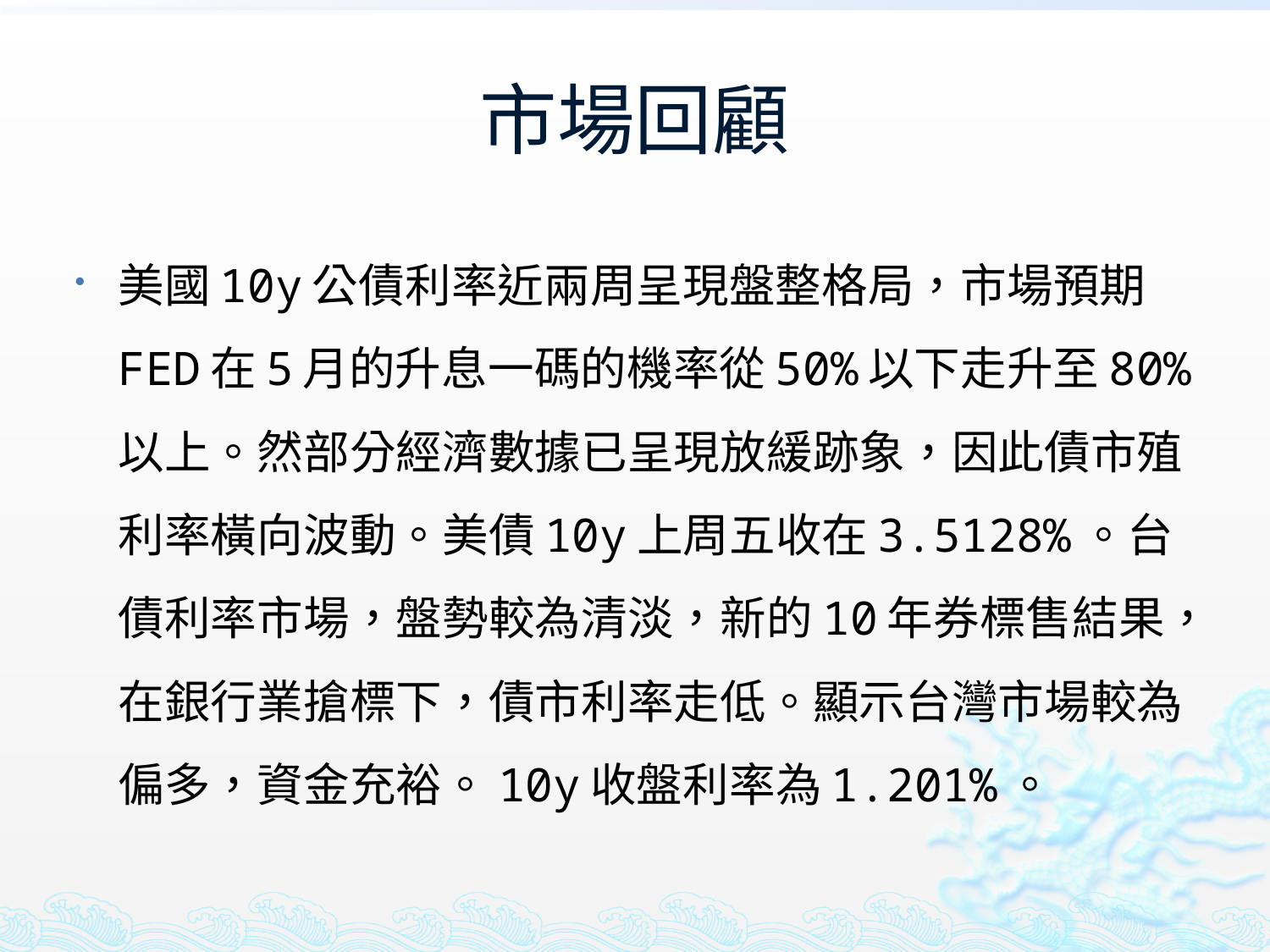

# 市場回顧
美國10y公債利率近兩周呈現盤整格局，市場預期FED在5月的升息一碼的機率從50%以下走升至80%以上。然部分經濟數據已呈現放緩跡象，因此債市殖利率橫向波動。美債10y上周五收在3.5128%。台債利率市場，盤勢較為清淡，新的10年券標售結果，在銀行業搶標下，債市利率走低。顯示台灣市場較為偏多，資金充裕。10y收盤利率為1.201%。